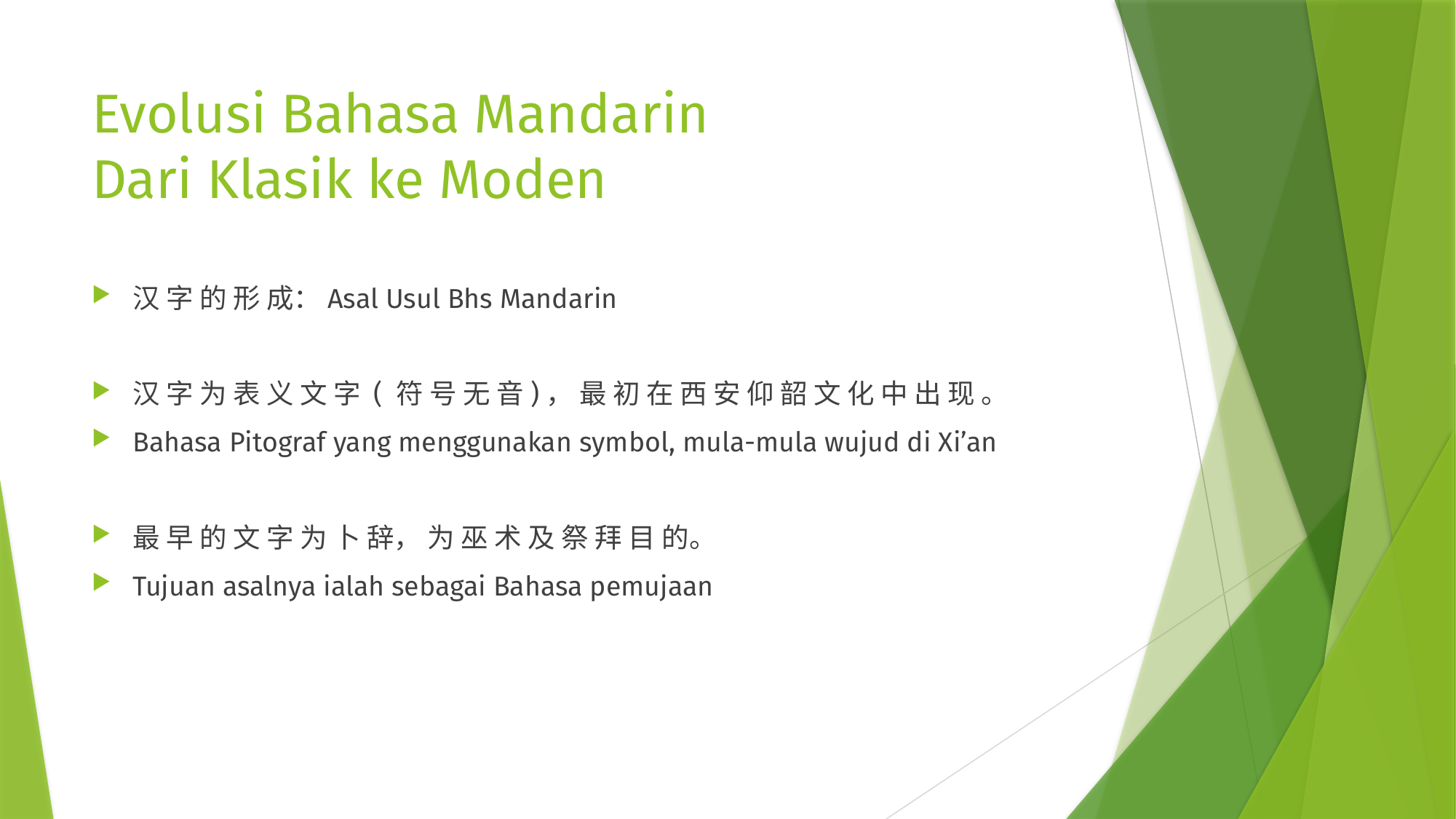

# Evolusi Bahasa Mandarin Dari Klasik ke Moden
汉 字 的 形 成：Asal Usul Bhs Mandarin

汉 字 为 表 义 文 字 ( 符 号 无 音)， 最 初 在 西 安 仰 韶 文 化 中 出 现 。
Bahasa Pitograf yang menggunakan symbol, mula-mula wujud di Xi’an

最 早 的 文 字 为 卜 辞， 为 巫 术 及 祭 拜 目 的。
Tujuan asalnya ialah sebagai Bahasa pemujaan